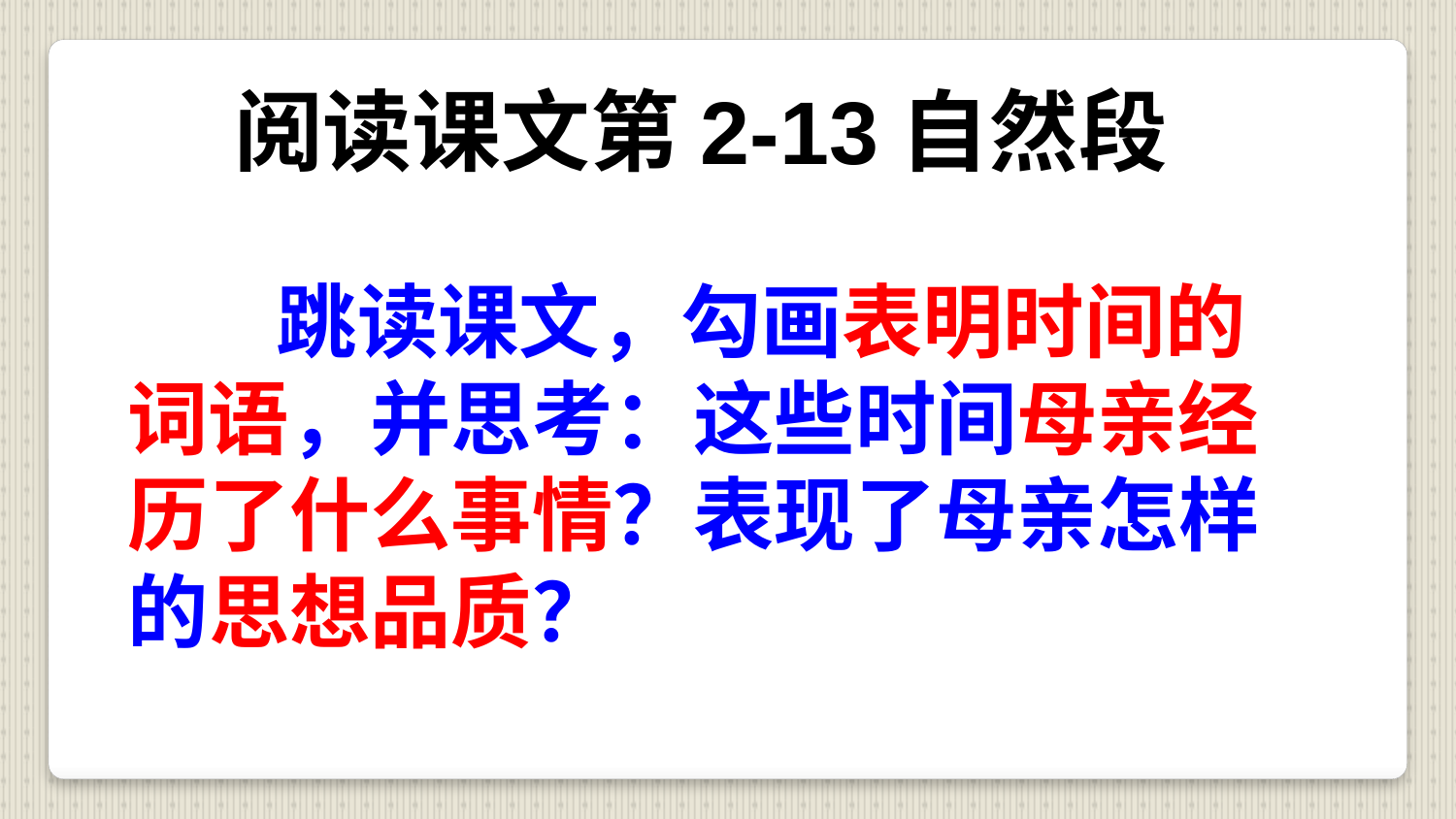

阅读课文第2-13自然段
       跳读课文，勾画表明时间的词语，并思考：这些时间母亲经历了什么事情？表现了母亲怎样的思想品质？